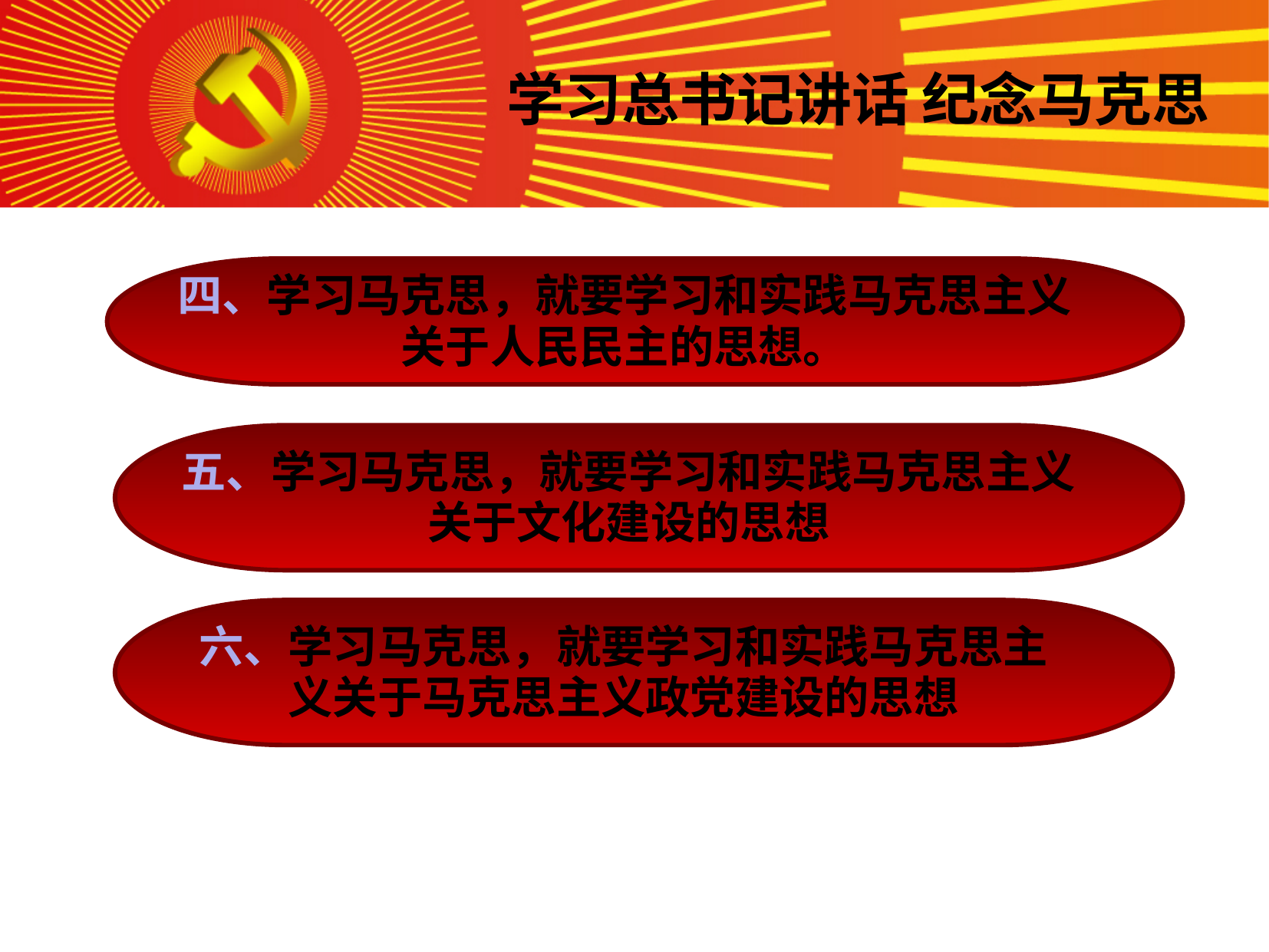

学习总书记讲话 纪念马克思
四、学习马克思，就要学习和实践马克思主义关于人民民主的思想。
五、学习马克思，就要学习和实践马克思主义关于文化建设的思想
六、学习马克思，就要学习和实践马克思主义关于马克思主义政党建设的思想